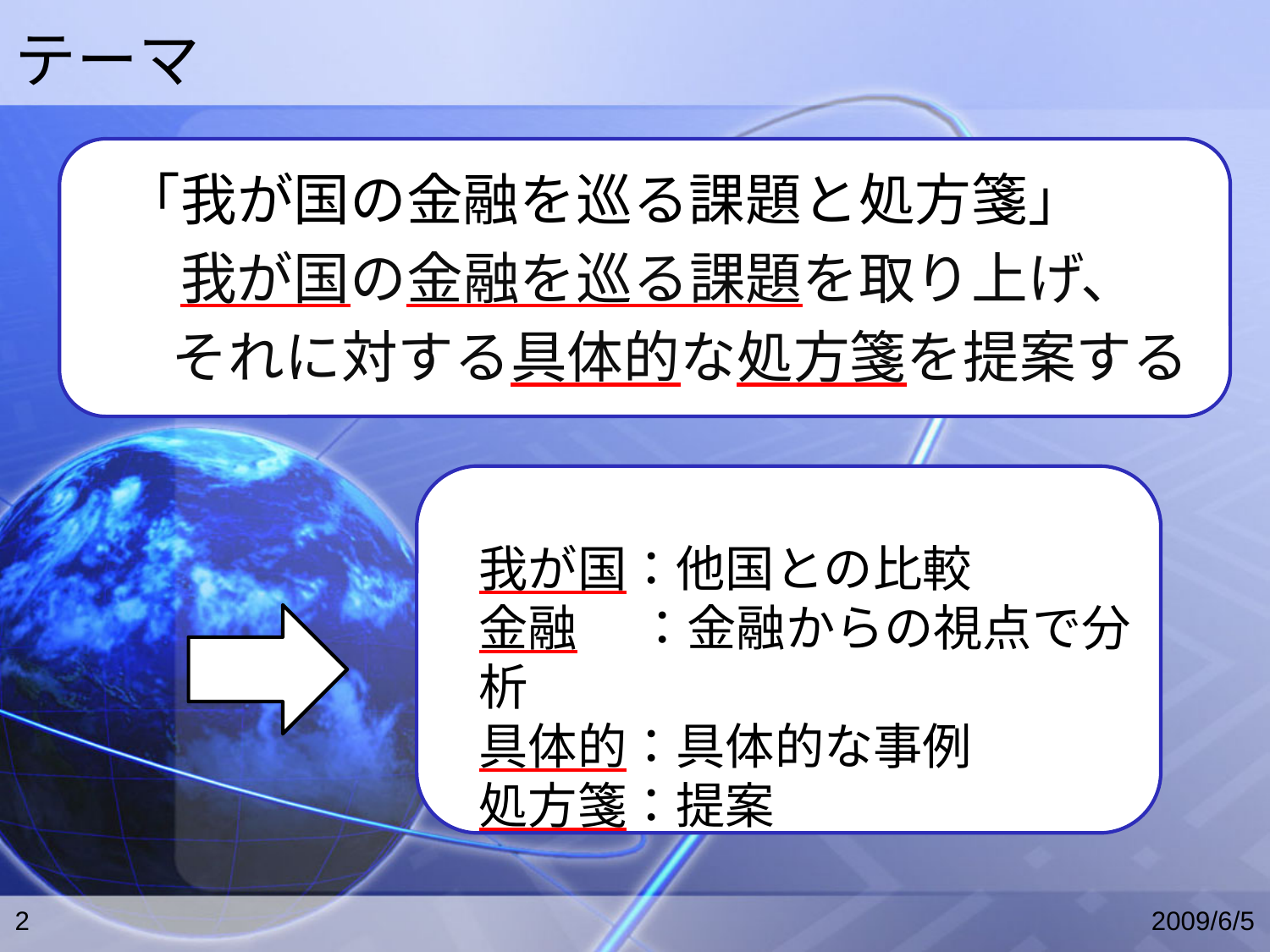

# テーマ

「我が国の金融を巡る課題と処方箋」
　我が国の金融を巡る課題を取り上げ、
	それに対する具体的な処方箋を提案する

我が国：他国との比較
金融　 ：金融からの視点で分析
具体的：具体的な事例
処方箋：提案

2
2009/6/5